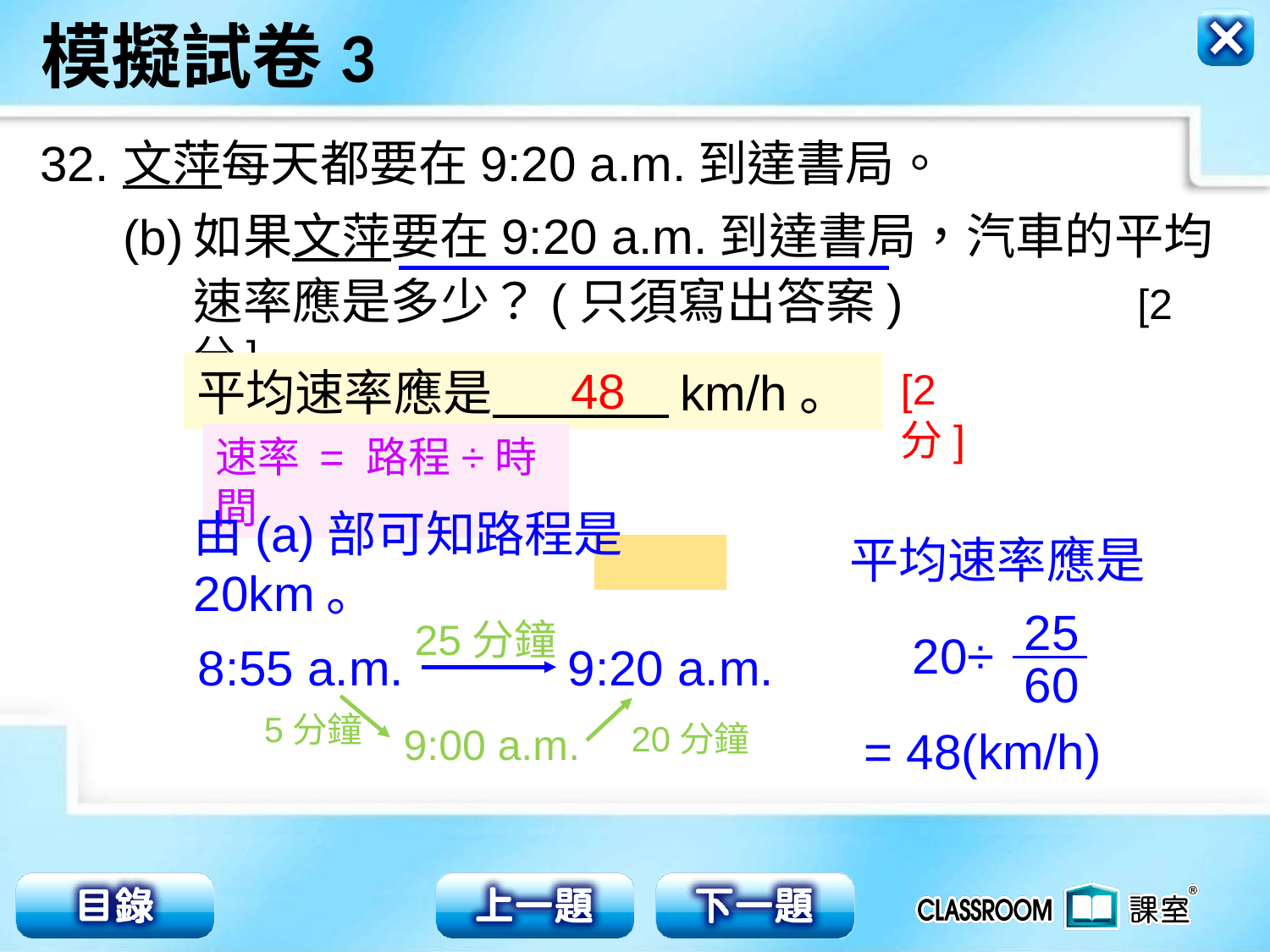

32.
文萍每天都要在9:20 a.m.到達書局。
(b)
如果文萍要在9:20 a.m.到達書局，汽車的平均
速率應是多少？(只須寫出答案)                 [2分]
平均速率應是                km/h。
48
[2分]
速率 = 路程÷時間
平均速率應是
由(a)部可知路程是20km。

25
60
20÷
25分鐘
8:55 a.m.
9:20 a.m.
5分鐘
20分鐘
9:00 a.m.
= 48(km/h)